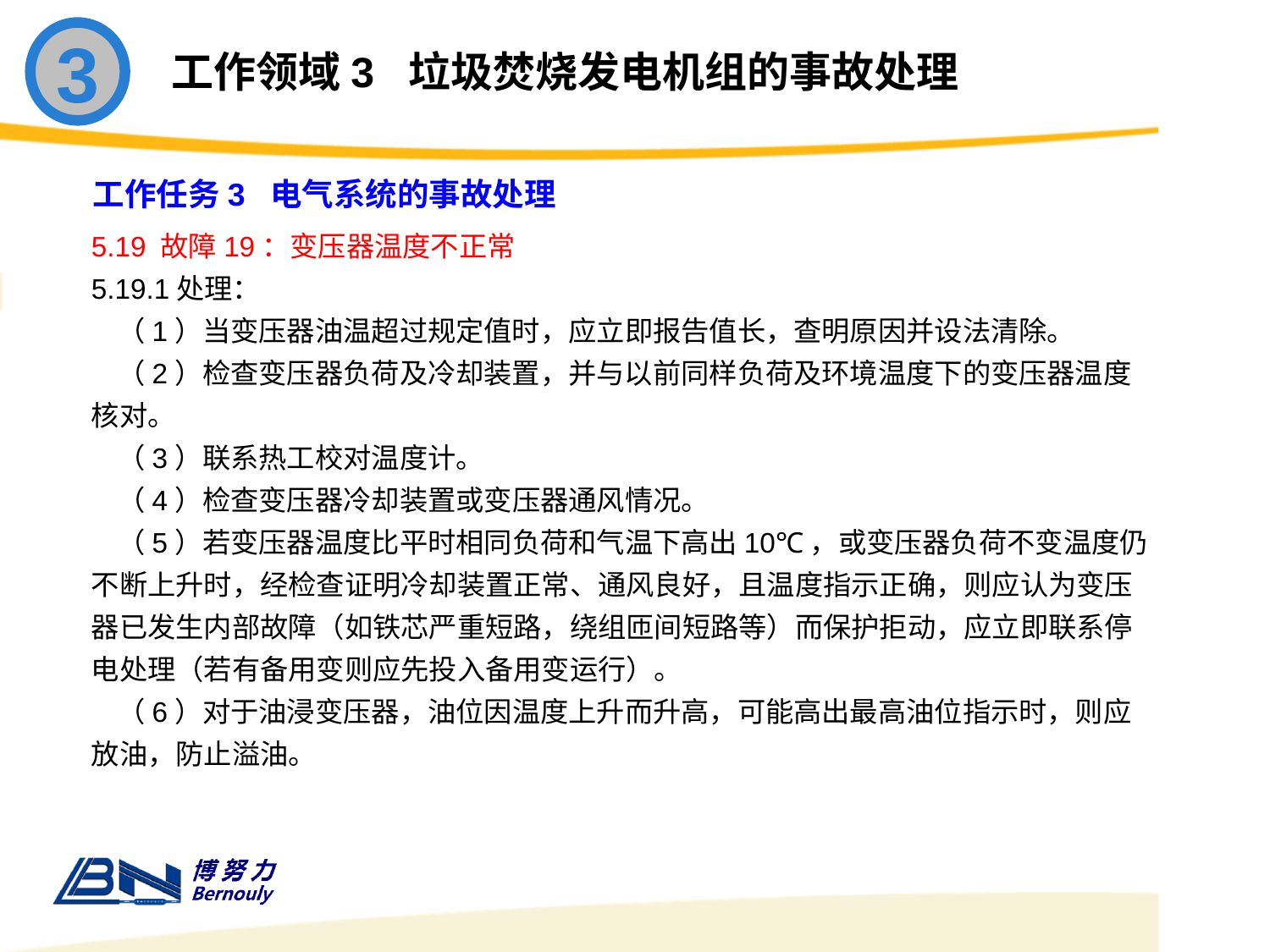

3
工作领域3  垃圾焚烧发电机组的事故处理
工作任务3  电气系统的事故处理
5.19 故障19：变压器温度不正常
5.19.1处理：
   （1）当变压器油温超过规定值时，应立即报告值长，查明原因并设法清除。
   （2）检查变压器负荷及冷却装置，并与以前同样负荷及环境温度下的变压器温度核对。
   （3）联系热工校对温度计。
   （4）检查变压器冷却装置或变压器通风情况。
   （5）若变压器温度比平时相同负荷和气温下高出10℃，或变压器负荷不变温度仍不断上升时，经检查证明冷却装置正常、通风良好，且温度指示正确，则应认为变压器已发生内部故障（如铁芯严重短路，绕组匝间短路等）而保护拒动，应立即联系停电处理（若有备用变则应先投入备用变运行）。
   （6）对于油浸变压器，油位因温度上升而升高，可能高出最高油位指示时，则应放油，防止溢油。